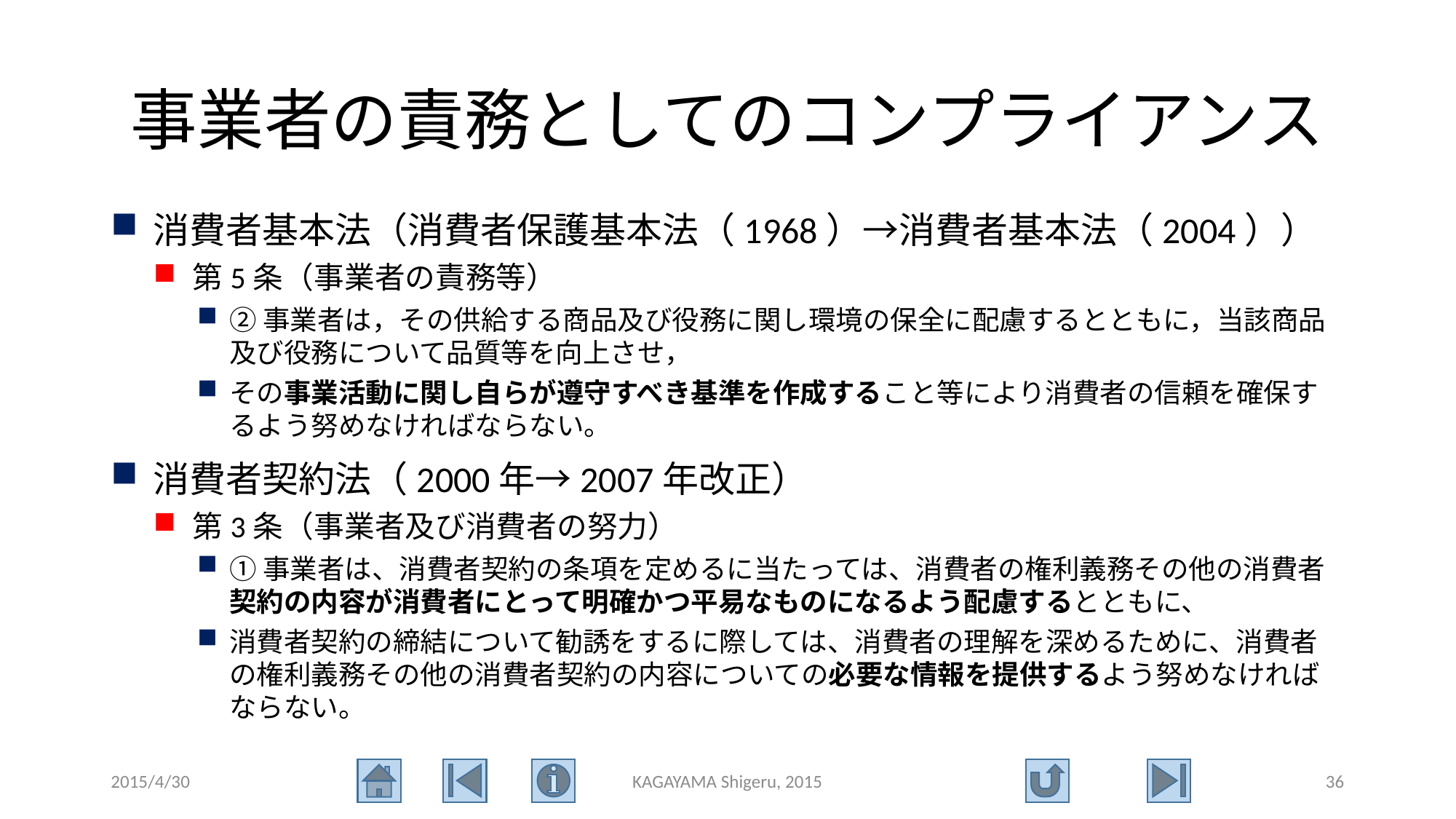

# 事業者の責務としてのコンプライアンス
消費者基本法（消費者保護基本法（1968）→消費者基本法（2004））
第5条（事業者の責務等）
②事業者は，その供給する商品及び役務に関し環境の保全に配慮するとともに，当該商品及び役務について品質等を向上させ，
その事業活動に関し自らが遵守すべき基準を作成すること等により消費者の信頼を確保するよう努めなければならない。
消費者契約法（2000年→2007年改正）
第3条（事業者及び消費者の努力）
①事業者は、消費者契約の条項を定めるに当たっては、消費者の権利義務その他の消費者契約の内容が消費者にとって明確かつ平易なものになるよう配慮するとともに、
消費者契約の締結について勧誘をするに際しては、消費者の理解を深めるために、消費者の権利義務その他の消費者契約の内容についての必要な情報を提供するよう努めなければならない。
2015/4/30
KAGAYAMA Shigeru, 2015
36